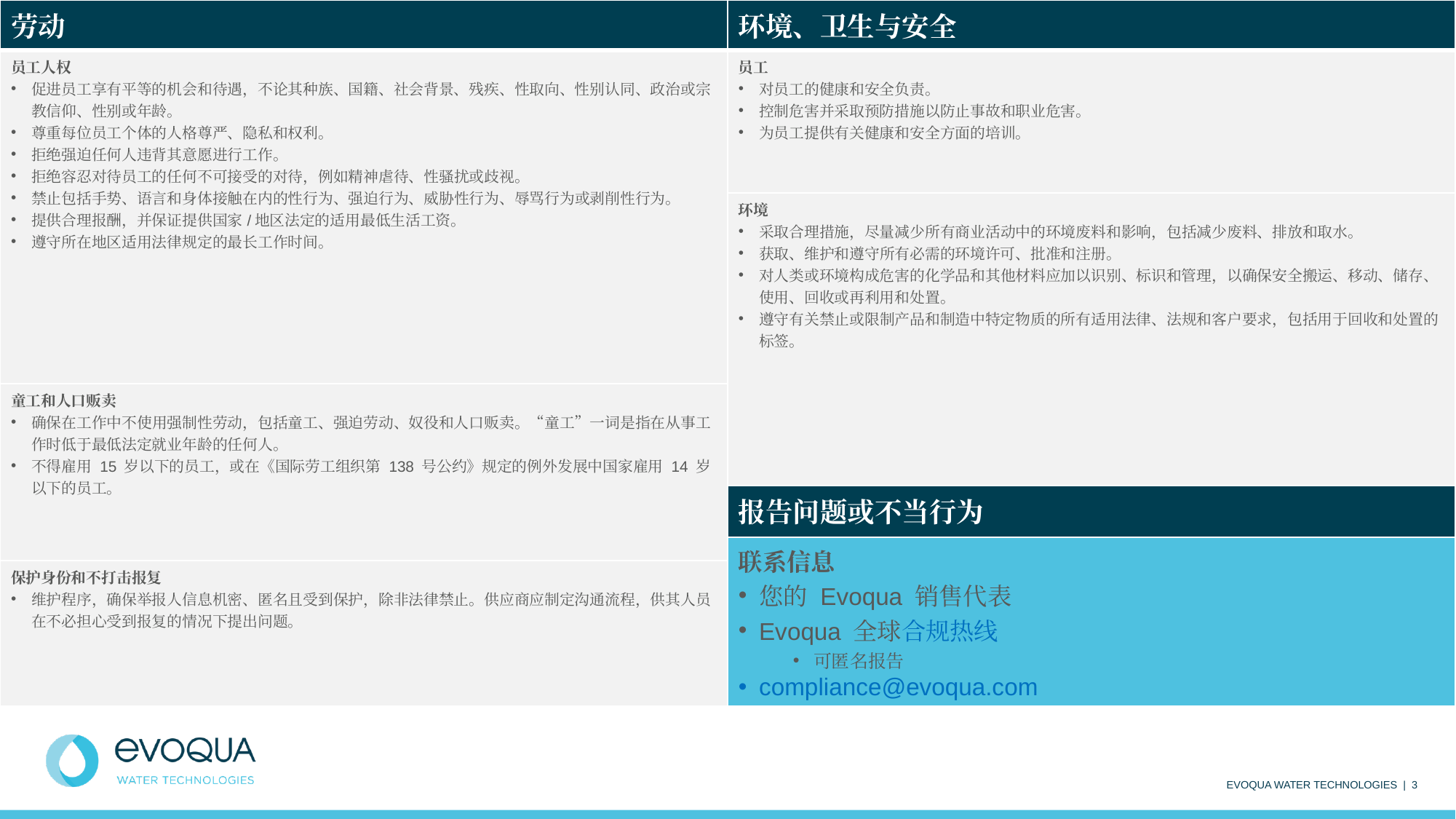

| 劳动 | 环境、卫生与安全 |
| --- | --- |
| 员工人权 促进员工享有平等的机会和待遇，不论其种族、国籍、社会背景、残疾、性取向、性别认同、政治或宗教信仰、性别或年龄。 尊重每位员工个体的人格尊严、隐私和权利。 拒绝强迫任何人违背其意愿进行工作。 拒绝容忍对待员工的任何不可接受的对待，例如精神虐待、性骚扰或歧视。 禁止包括手势、语言和身体接触在内的性行为、强迫行为、威胁性行为、辱骂行为或剥削性行为。 提供合理报酬，并保证提供国家/地区法定的适用最低生活工资。 遵守所在地区适用法律规定的最长工作时间。 | 员工 对员工的健康和安全负责。 控制危害并采取预防措施以防止事故和职业危害。 为员工提供有关健康和安全方面的培训。 |
|  | 环境 采取合理措施，尽量减少所有商业活动中的环境废料和影响，包括减少废料、排放和取水。 获取、维护和遵守所有必需的环境许可、批准和注册。 对人类或环境构成危害的化学品和其他材料应加以识别、标识和管理，以确保安全搬运、移动、储存、使用、回收或再利用和处置。 遵守有关禁止或限制产品和制造中特定物质的所有适用法律、法规和客户要求，包括用于回收和处置的标签。 |
| 童工和人口贩卖 确保在工作中不使用强制性劳动，包括童工、强迫劳动、奴役和人口贩卖。“童工”一词是指在从事工作时低于最低法定就业年龄的任何人。 不得雇用 15 岁以下的员工，或在《国际劳工组织第 138 号公约》规定的例外发展中国家雇用 14 岁以下的员工。 |  |
|  | 报告问题或不当行为 |
|  | 联系信息 您的 Evoqua 销售代表 Evoqua 全球合规热线 可匿名报告 compliance@evoqua.com |
| 保护身份和不打击报复 维护程序，确保举报人信息机密、匿名且受到保护，除非法律禁止。供应商应制定沟通流程，供其人员在不必担心受到报复的情况下提出问题。 |  |
EVOQUA WATER TECHNOLOGIES  |  3